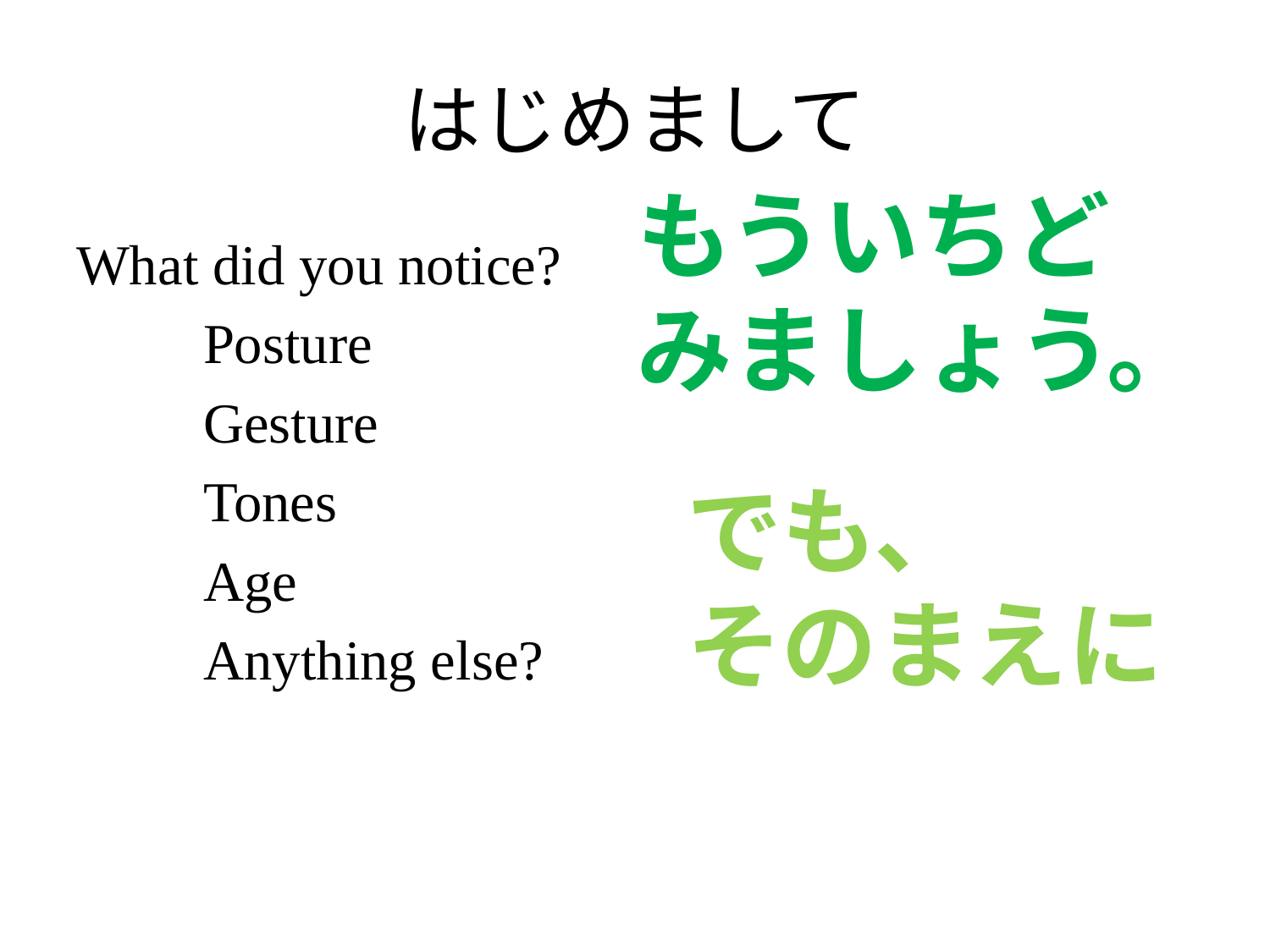

# はじめまして
もういちど
みましょう。
What did you notice?
	Posture
	Gesture
	Tones
	Age
	Anything else?
でも、
そのまえに